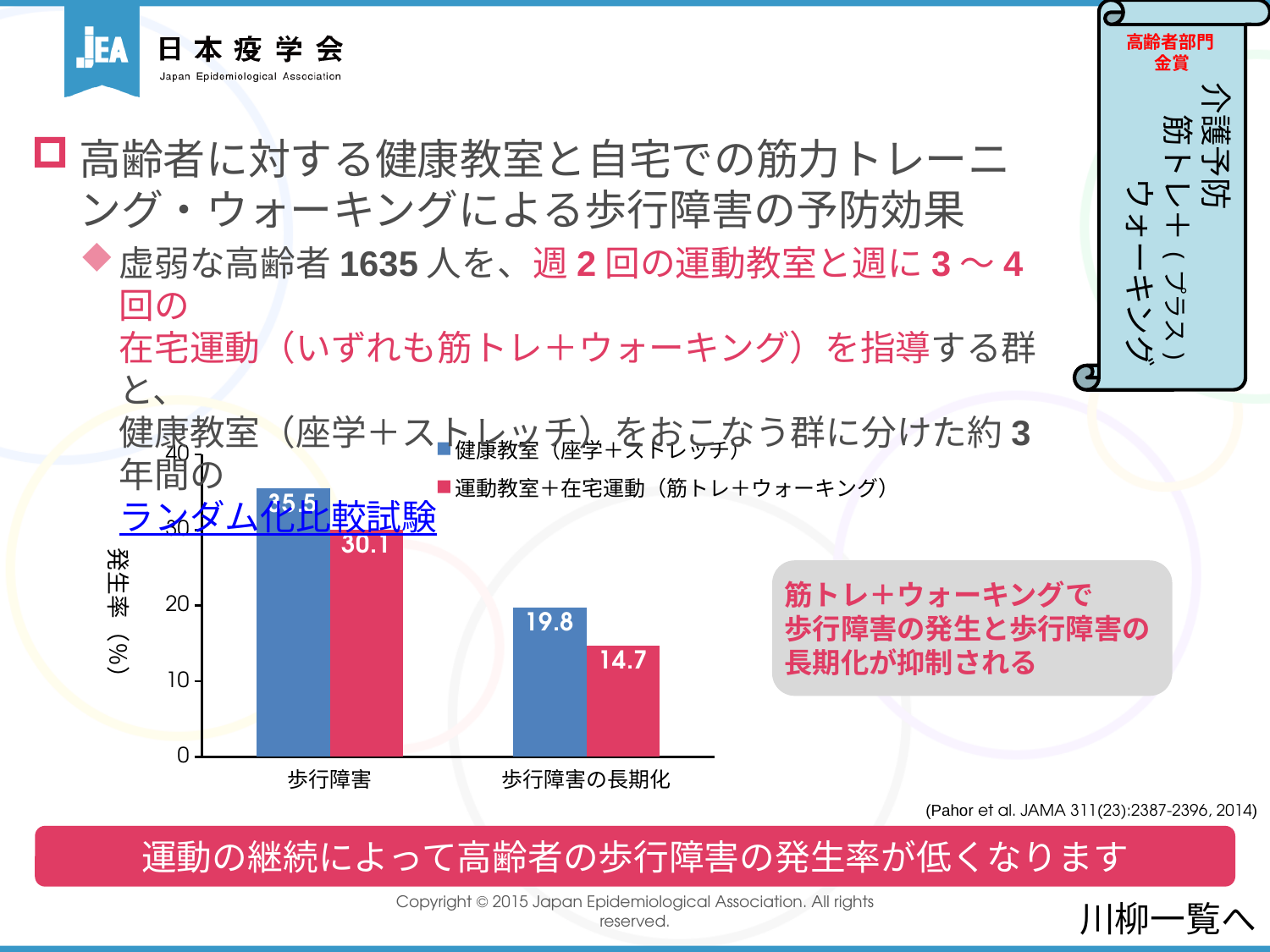

高齢者部門
金賞
介護予防
　筋トレ＋(プラス)
　　　ウォーキング
高齢者に対する健康教室と自宅での筋力トレーニング・ウォーキングによる歩行障害の予防効果
虚弱な高齢者1635人を、週2回の運動教室と週に3～4回の
在宅運動（いずれも筋トレ＋ウォーキング）を指導する群と、
健康教室（座学＋ストレッチ）をおこなう群に分けた約3年間の
ランダム化比較試験

### Chart

| Category | 健康教室（座学＋ストレッチ） | 運動教室＋在宅運動（筋トレ＋ウォーキング） |
|---|---|---|
| 歩行障害 | 35.5 | 30.1 |
| 歩行障害の長期化 | 19.8 | 14.7 |
筋トレ＋ウォーキングで
歩行障害の発生と歩行障害の長期化が抑制される
(Pahor et al. JAMA 311(23):2387-2396, 2014)
運動の継続によって高齢者の歩行障害の発生率が低くなります
川柳一覧へ